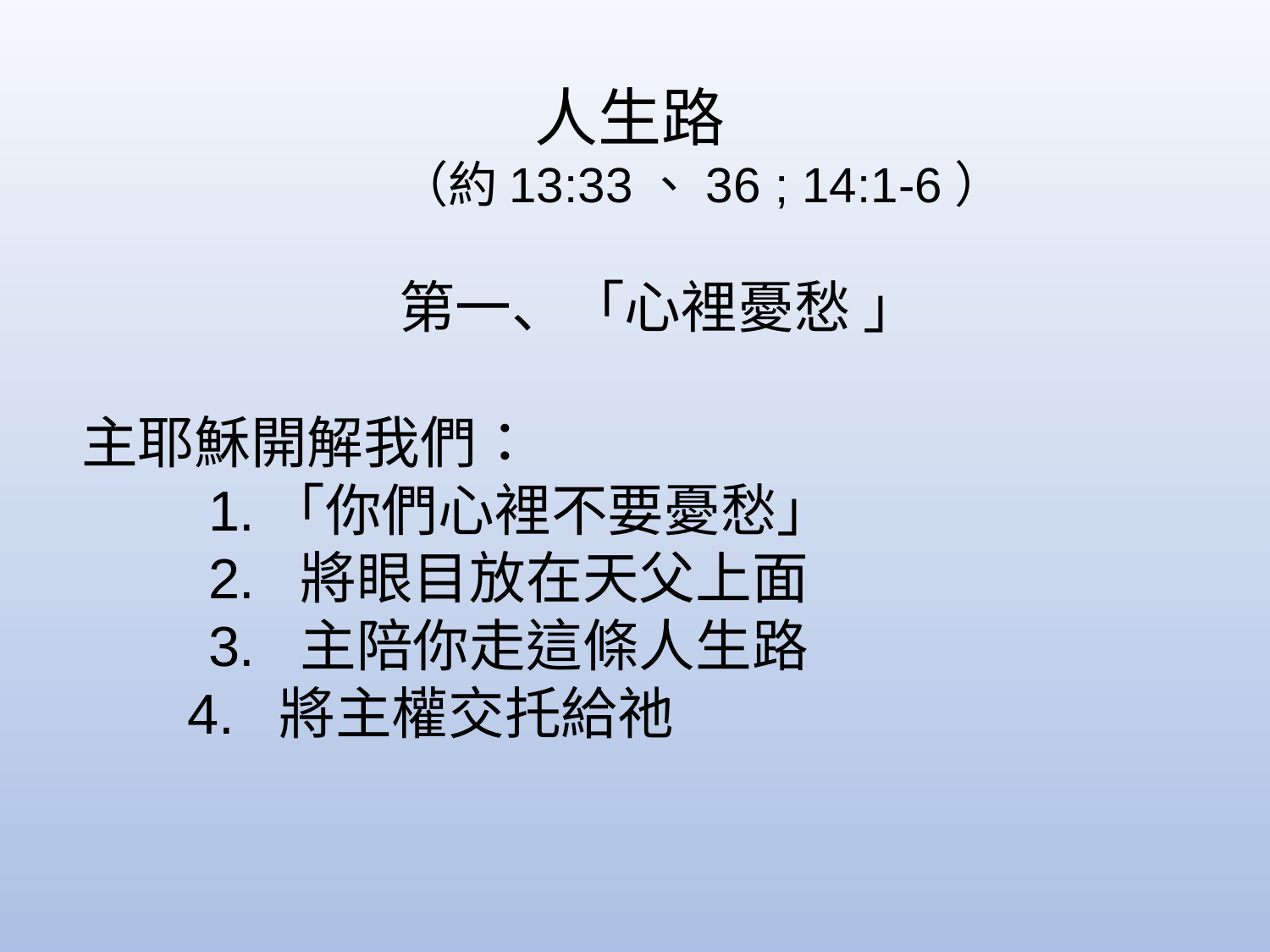

人生路
（約13:33、36 ; 14:1-6）

第一、「心裡憂愁 」

主耶穌開解我們：
	1.「你們心裡不要憂愁」
	2.  將眼目放在天父上面
	3.  主陪你走這條人生路
       4.  將主權交托給祂